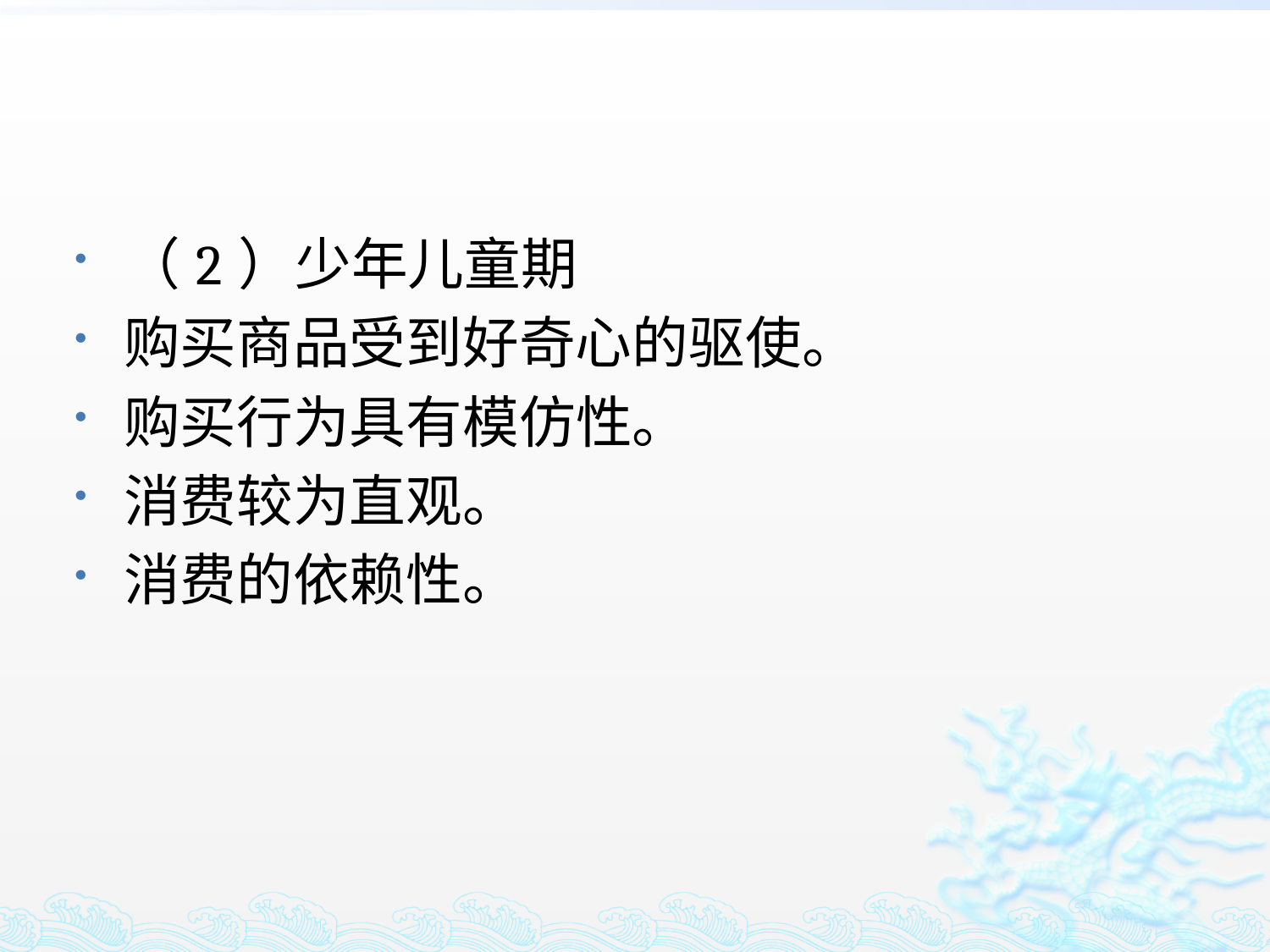

#
（2）少年儿童期
购买商品受到好奇心的驱使。
购买行为具有模仿性。
消费较为直观。
消费的依赖性。